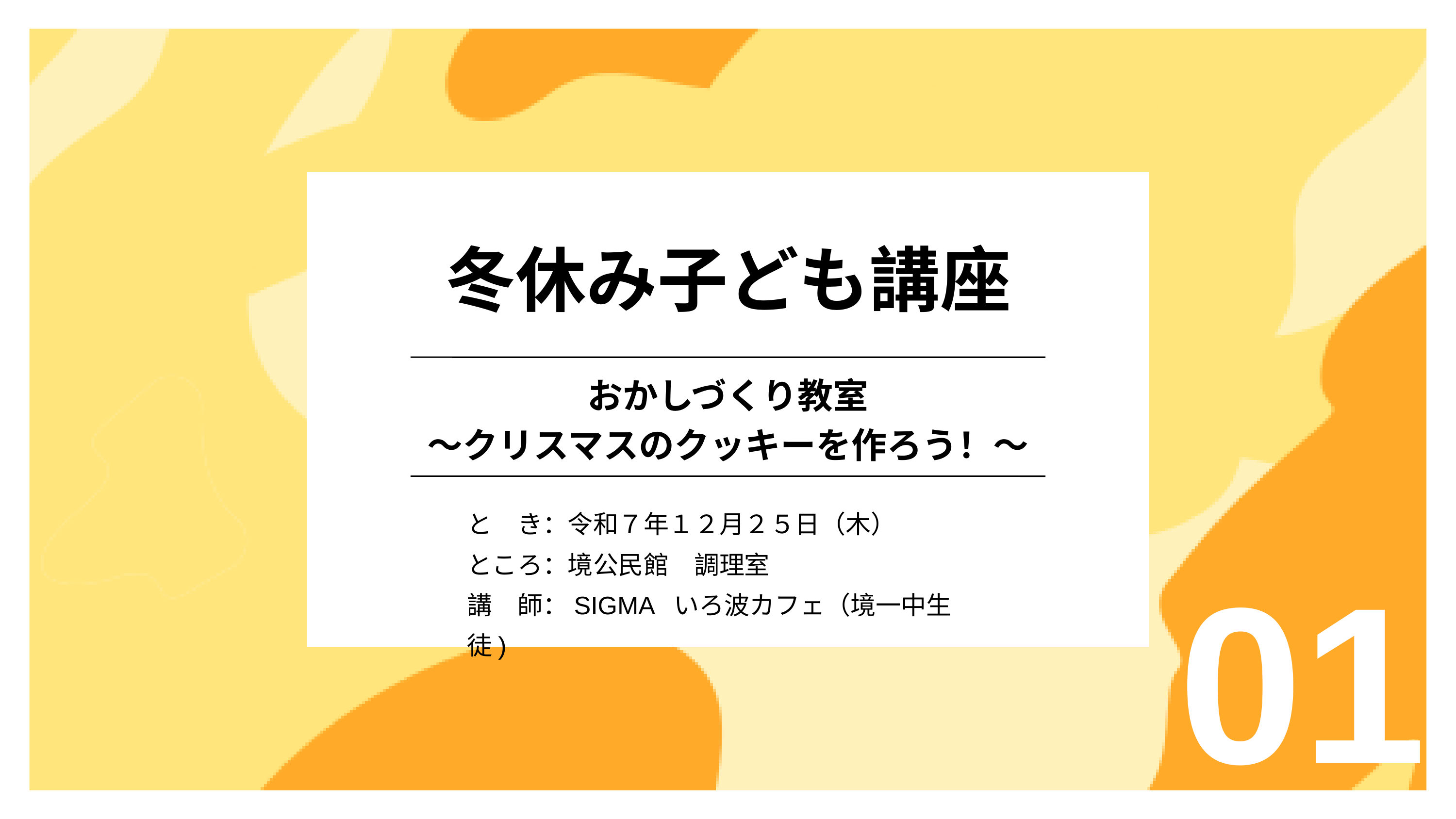

冬休み子ども講座

おかしづくり教室
～クリスマスのクッキーを作ろう！～

と　き：令和７年１２月２５日（木）
ところ：境公民館　調理室
講　師：SIGMA  いろ波カフェ（境一中生徒)
01